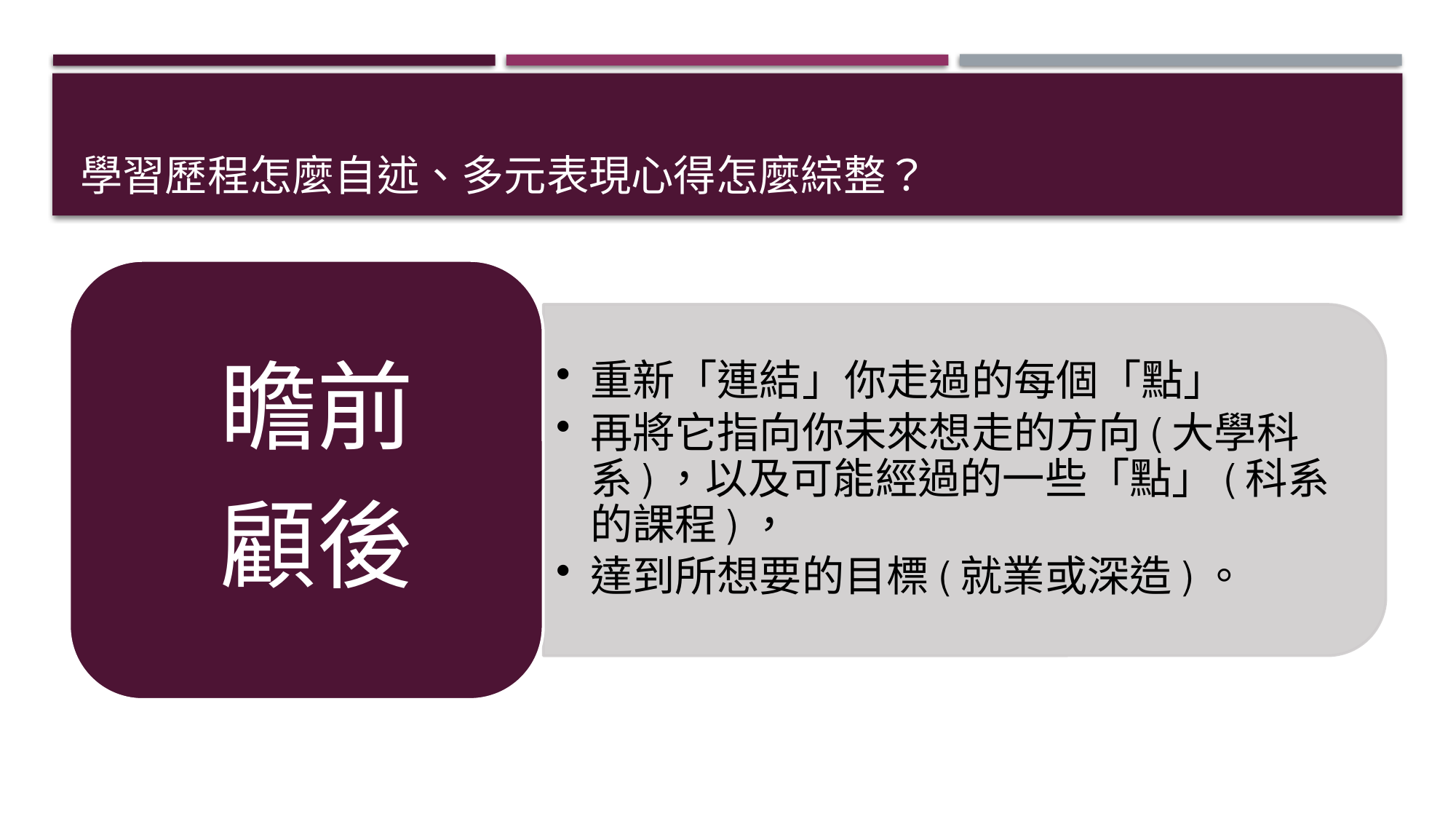

# 學習歷程怎麼自述、多元表現心得怎麼綜整？
重新「連結」你走過的每個「點」
再將它指向你未來想走的方向(大學科系)，以及可能經過的一些「點」(科系的課程)，
達到所想要的目標(就業或深造)。
瞻前
顧後